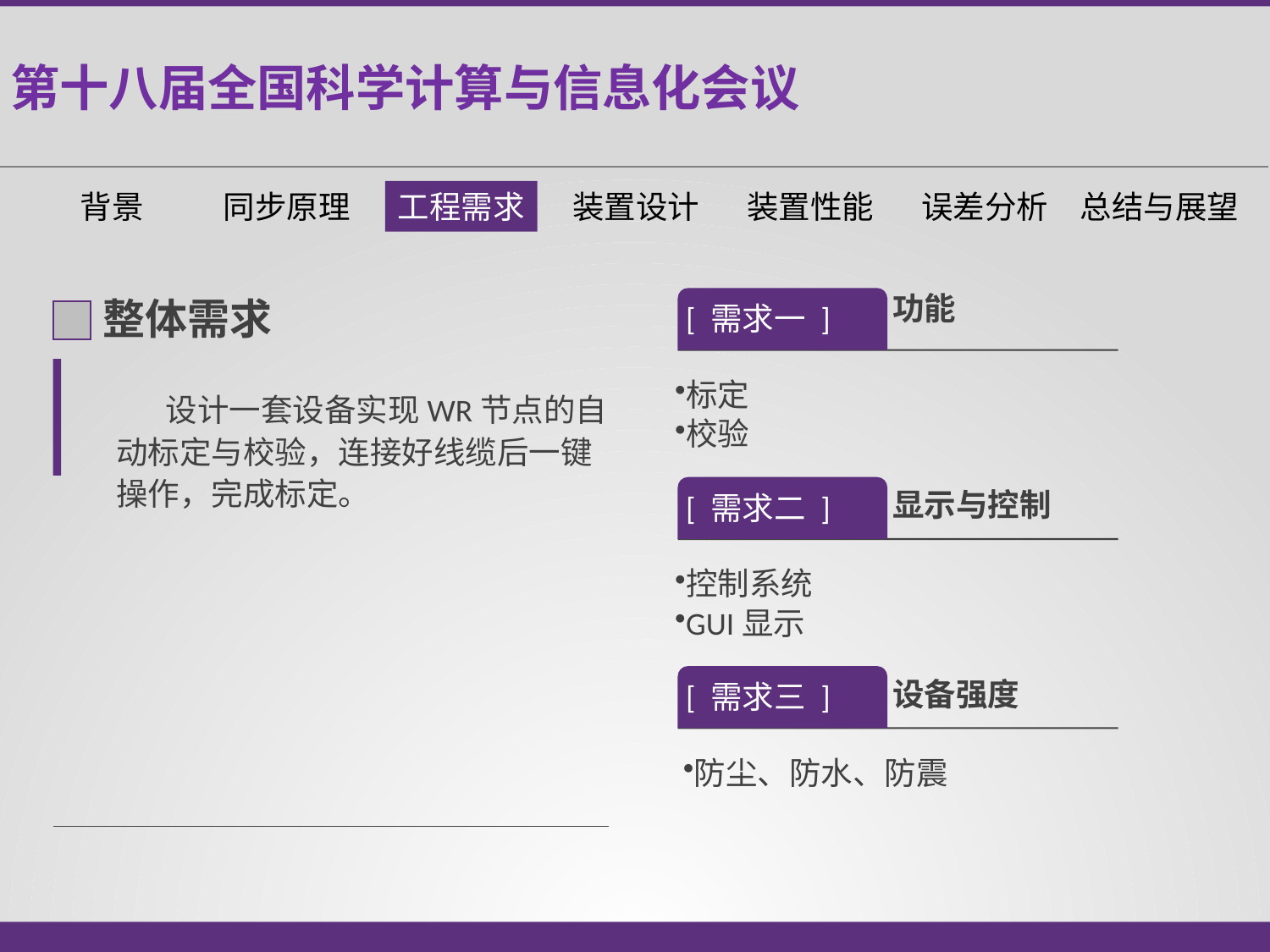

第十八届全国科学计算与信息化会议
背景
同步原理
工程需求
装置设计
装置性能
误差分析
总结与展望
功能

整体需求
[ 需求一 ]

标定
校验
	设计一套设备实现WR节点的自动标定与校验，连接好线缆后一键操作，完成标定。
显示与控制
[ 需求二 ]
控制系统
GUI显示
设备强度
[ 需求三 ]
防尘、防水、防震